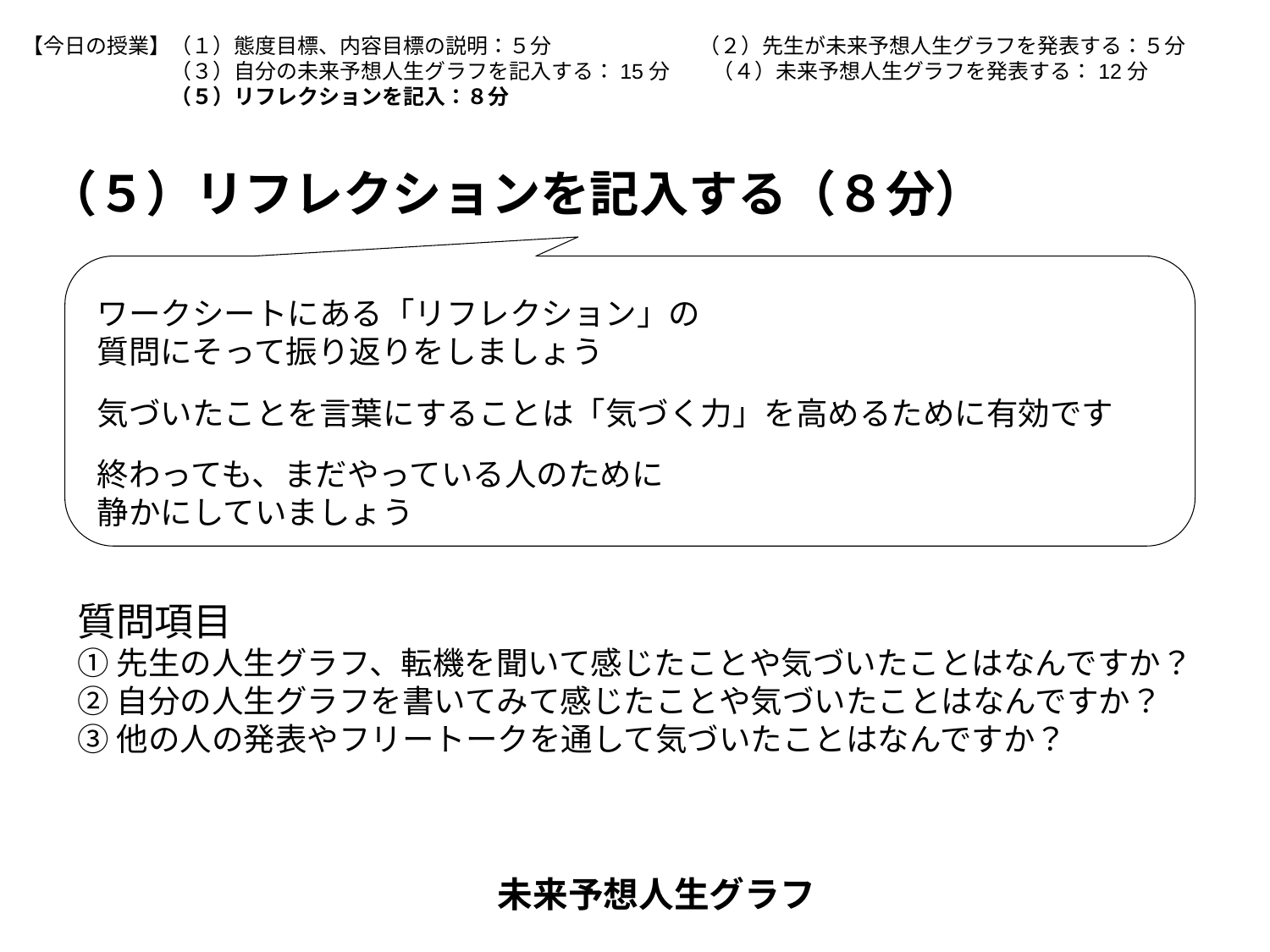

【今日の授業】（１）態度目標、内容目標の説明：５分　　　　　　　（２）先生が未来予想人生グラフを発表する：５分
	　（３）自分の未来予想人生グラフを記入する：15分　　（４）未来予想人生グラフを発表する：12分
	　（５）リフレクションを記入：８分
（５）リフレクションを記入する（８分）

ワークシートにある「リフレクション」の
質問にそって振り返りをしましょう

気づいたことを言葉にすることは「気づく力」を高めるために有効です

終わっても、まだやっている人のために
静かにしていましょう
質問項目
①先生の人生グラフ、転機を聞いて感じたことや気づいたことはなんですか？
②自分の人生グラフを書いてみて感じたことや気づいたことはなんですか？
③他の人の発表やフリートークを通して気づいたことはなんですか？
未来予想人生グラフ